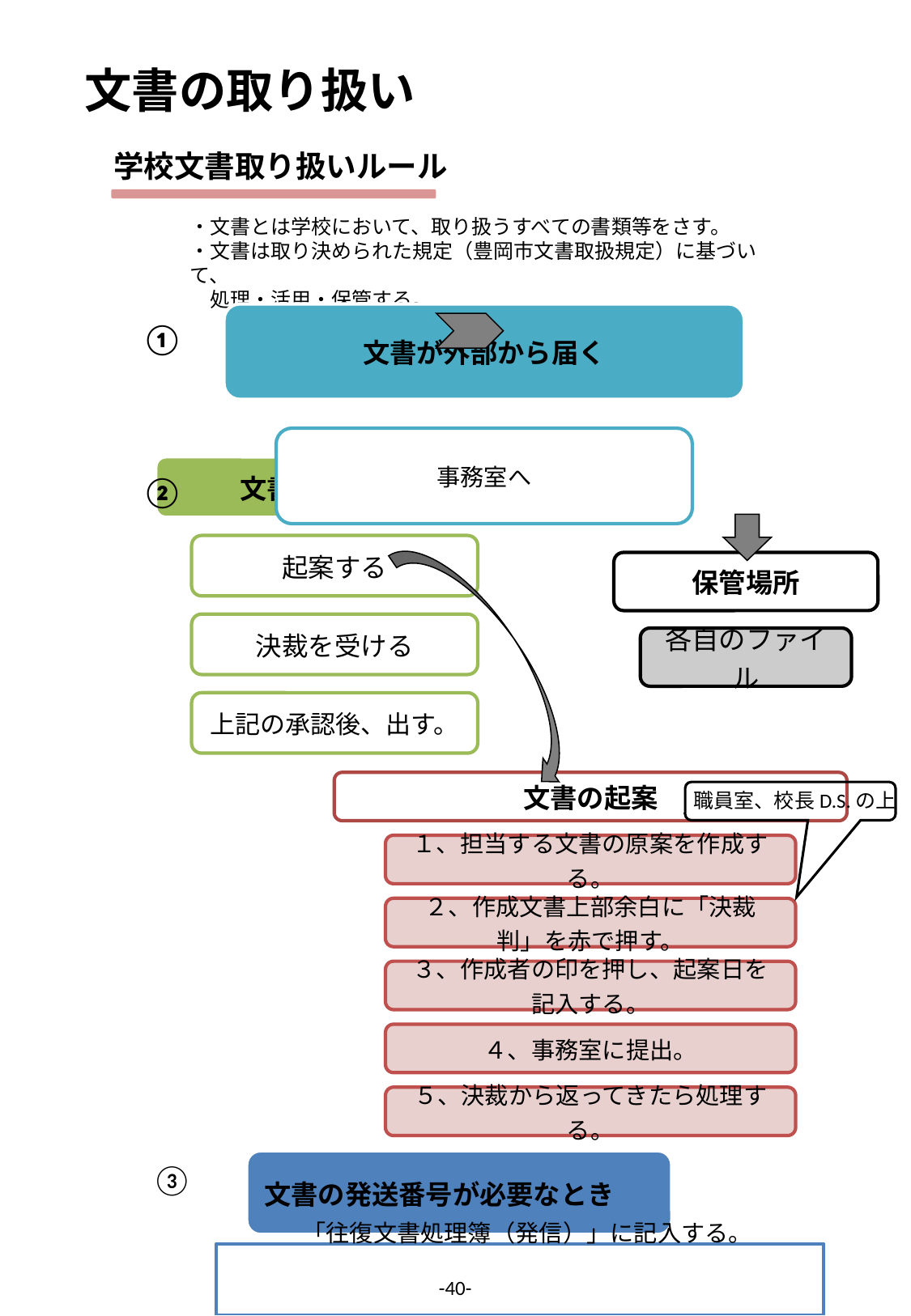

文書の取り扱い
学校文書取り扱いルール

・文書とは学校において、取り扱うすべての書類等をさす。
・文書は取り決められた規定（豊岡市文書取扱規定）に基づいて、
　処理・活用・保管する。

文書が外部から届く
事務室へ
①

文書を出すとき
起案する
決裁を受ける
上記の承認後、出す。
②

保管場所
各自のファイル
文書の起案
１、担当する文書の原案を作成する。
２、作成文書上部余白に「決裁判」を赤で押す。
５、決裁から返ってきたら処理する。
３、作成者の印を押し、起案日を記入する。
４、事務室に提出。
職員室、校長D.S.の上

文書の発送番号が必要なとき
③
「往復文書処理簿（発信）」に記入する。
-40-